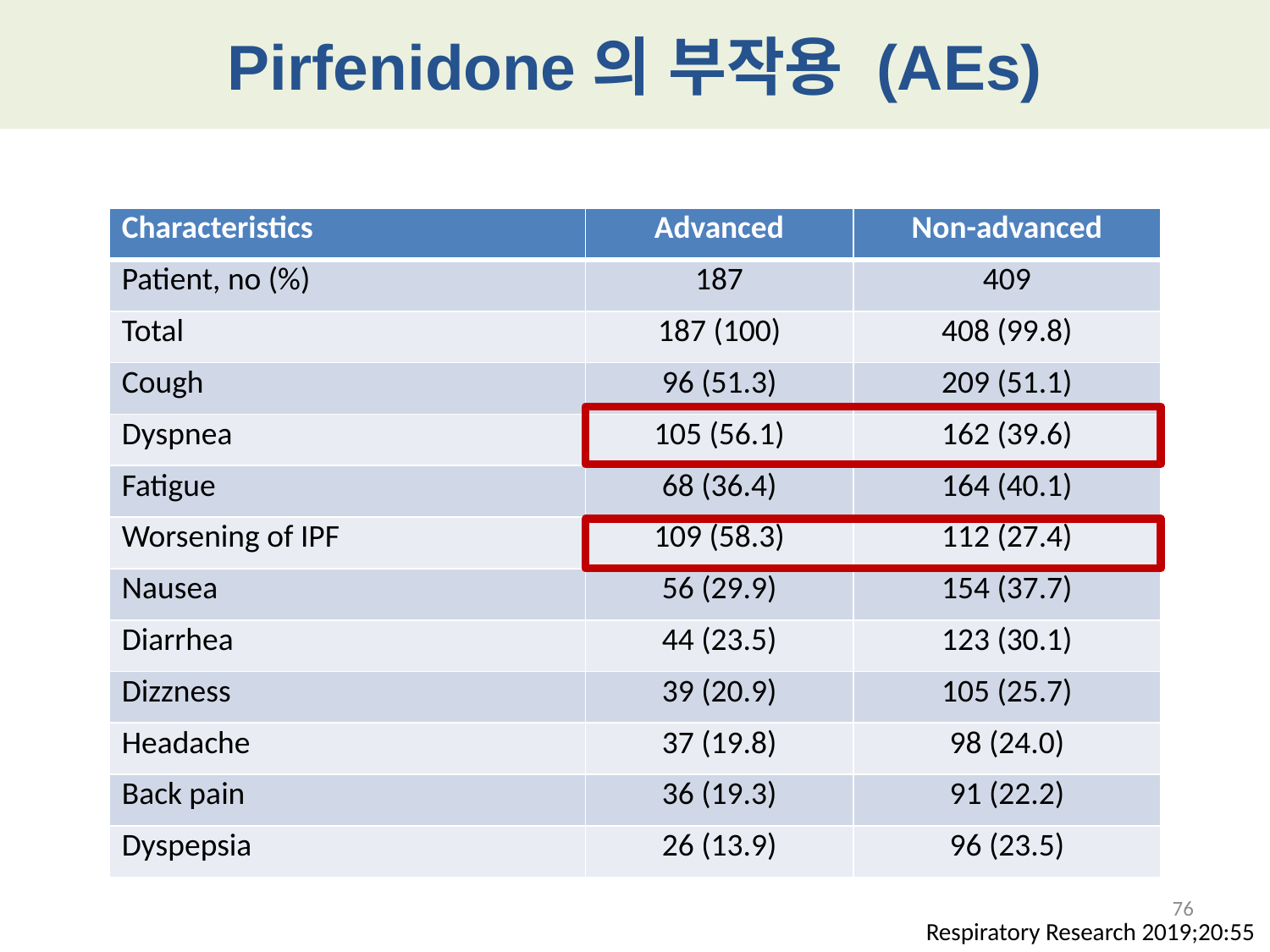

Pirfenidone의 부작용 (AEs)
Adverse events

| Characteristics | Advanced | Non-advanced |
| --- | --- | --- |
| Patient, no (%) | 187 | 409 |
| Total | 187 (100) | 408 (99.8) |
| Cough | 96 (51.3) | 209 (51.1) |
| Dyspnea | 105 (56.1) | 162 (39.6) |
| Fatigue | 68 (36.4) | 164 (40.1) |
| Worsening of IPF | 109 (58.3) | 112 (27.4) |
| Nausea | 56 (29.9) | 154 (37.7) |
| Diarrhea | 44 (23.5) | 123 (30.1) |
| Dizzness | 39 (20.9) | 105 (25.7) |
| Headache | 37 (19.8) | 98 (24.0) |
| Back pain | 36 (19.3) | 91 (22.2) |
| Dyspepsia | 26 (13.9) | 96 (23.5) |

76
Respiratory Research 2019;20:55